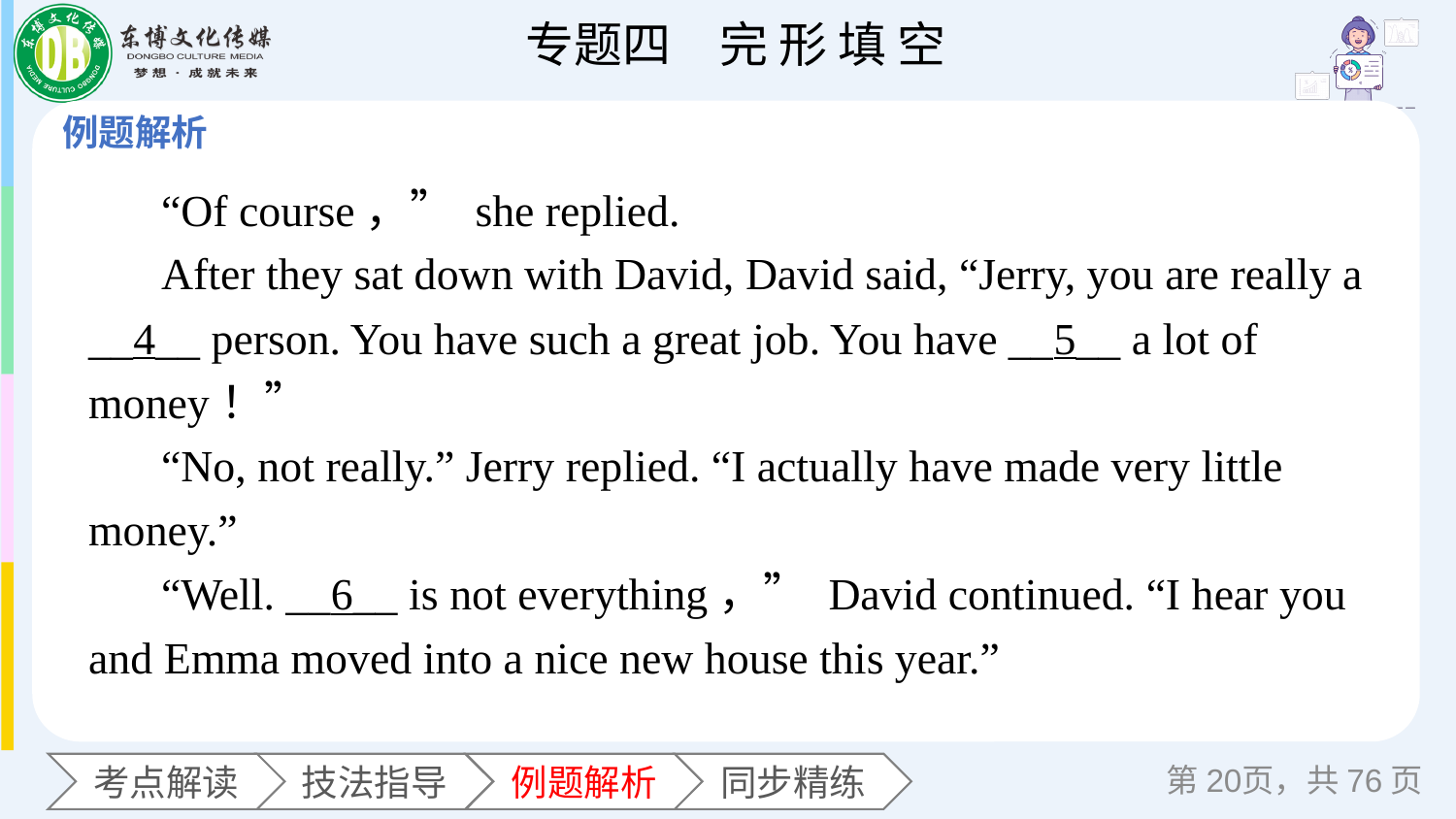

“Of course，” she replied.
After they sat down with David, David said, “Jerry, you are really a __4__ person. You have such a great job. You have __5__ a lot of money！”
“No, not really.” Jerry replied. “I actually have made very little money.”
“Well. __6__ is not everything，” David continued. “I hear you and Emma moved into a nice new house this year.”
第20页，共76页